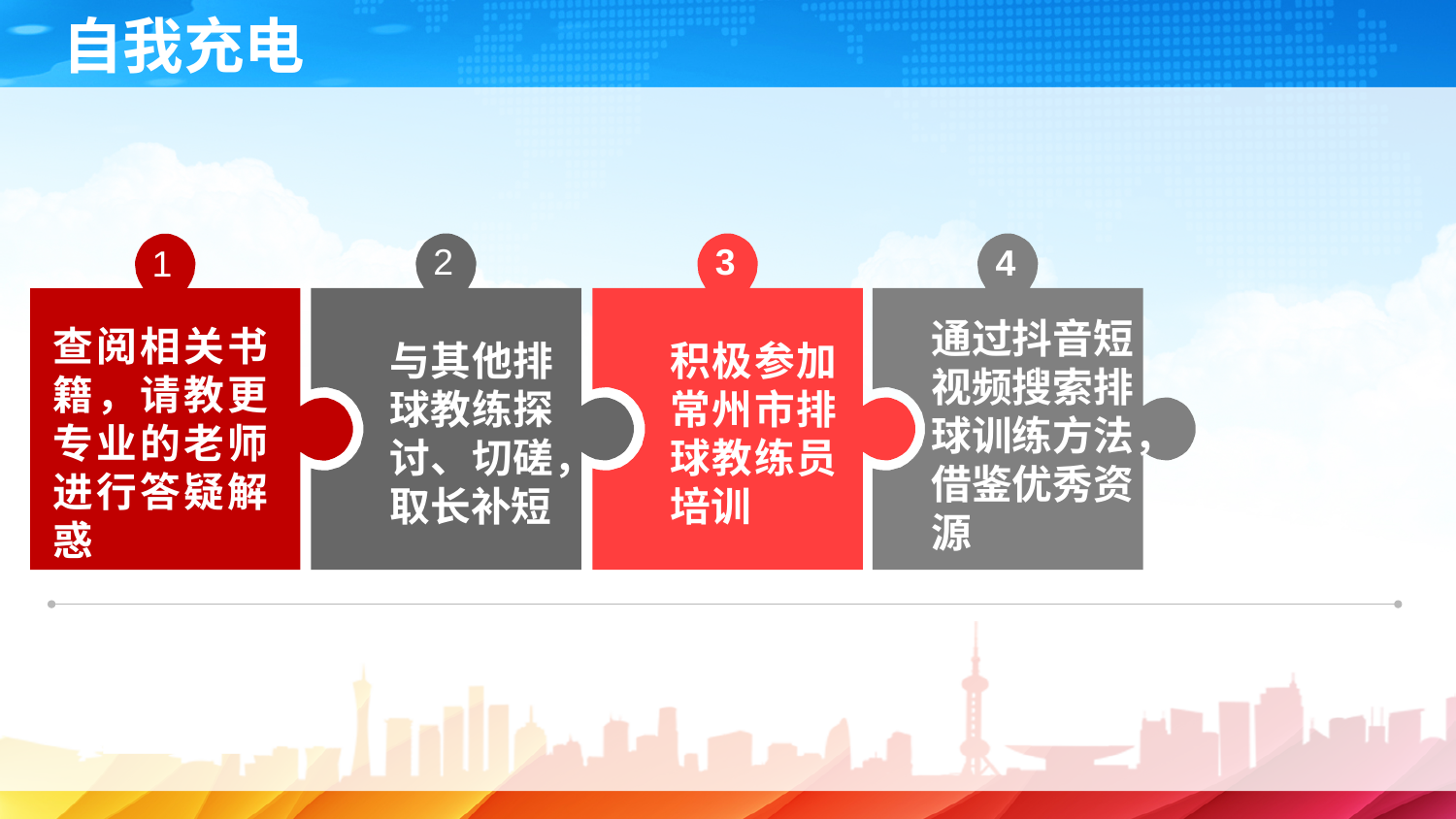

自我充电

2
与其他排球教练探讨、切磋，取长补短

3
积极参加常州市排球教练员培训

4
通过抖音短视频搜索排球训练方法，借鉴优秀资源

1
查阅相关书籍，请教更专业的老师进行答疑解惑